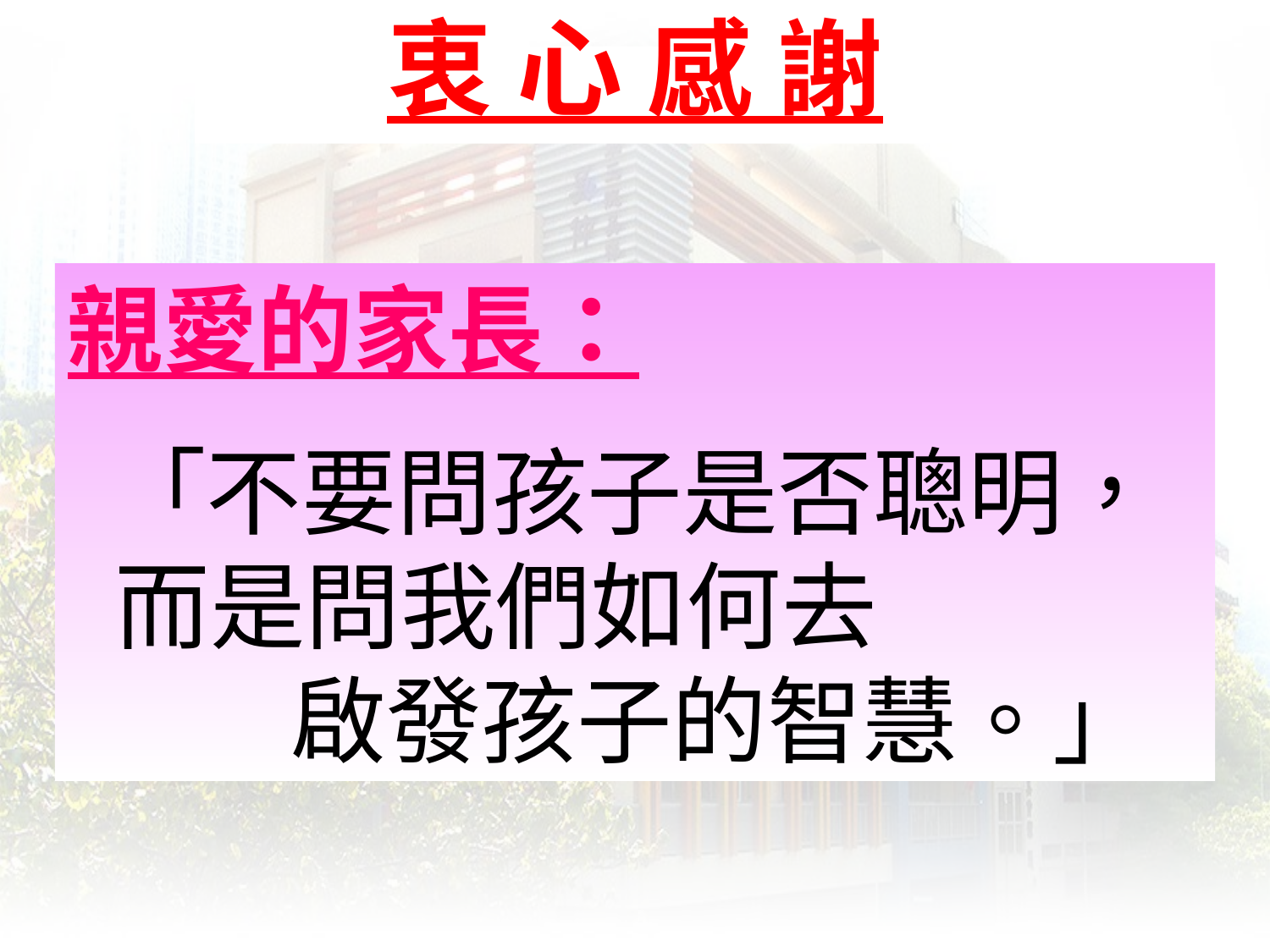

衷 心 感 謝

親愛的家長：
「不要問孩子是否聰明，而是問我們如何去             	  啟發孩子的智慧。」